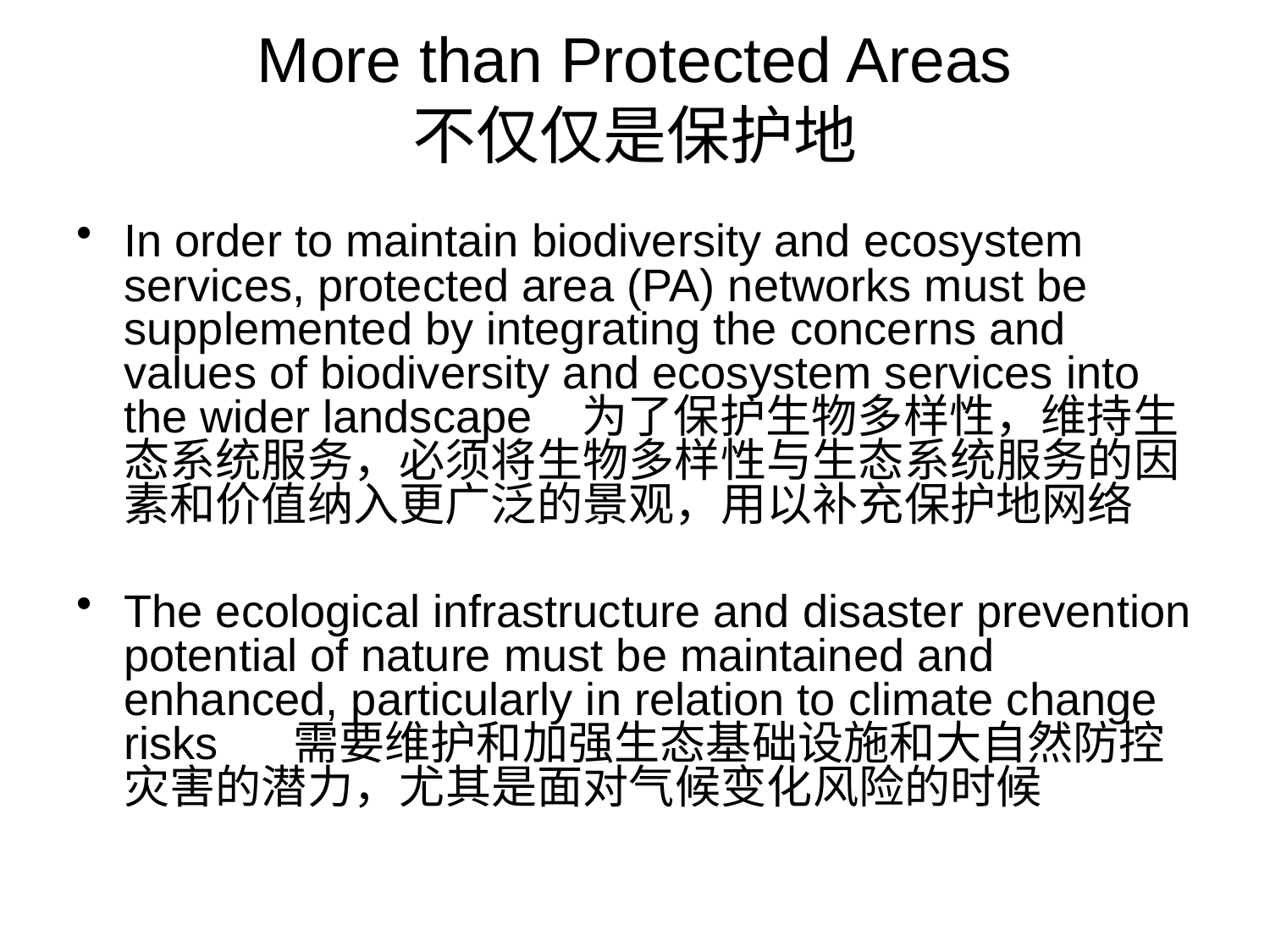

# More than Protected Areas 不仅仅是保护地
In order to maintain biodiversity and ecosystem services, protected area (PA) networks must be supplemented by integrating the concerns and values of biodiversity and ecosystem services into the wider landscape   为了保护生物多样性，维持生态系统服务，必须将生物多样性与生态系统服务的因素和价值纳入更广泛的景观，用以补充保护地网络

The ecological infrastructure and disaster prevention potential of nature must be maintained and enhanced, particularly in relation to climate change risks     需要维护和加强生态基础设施和大自然防控灾害的潜力，尤其是面对气候变化风险的时候